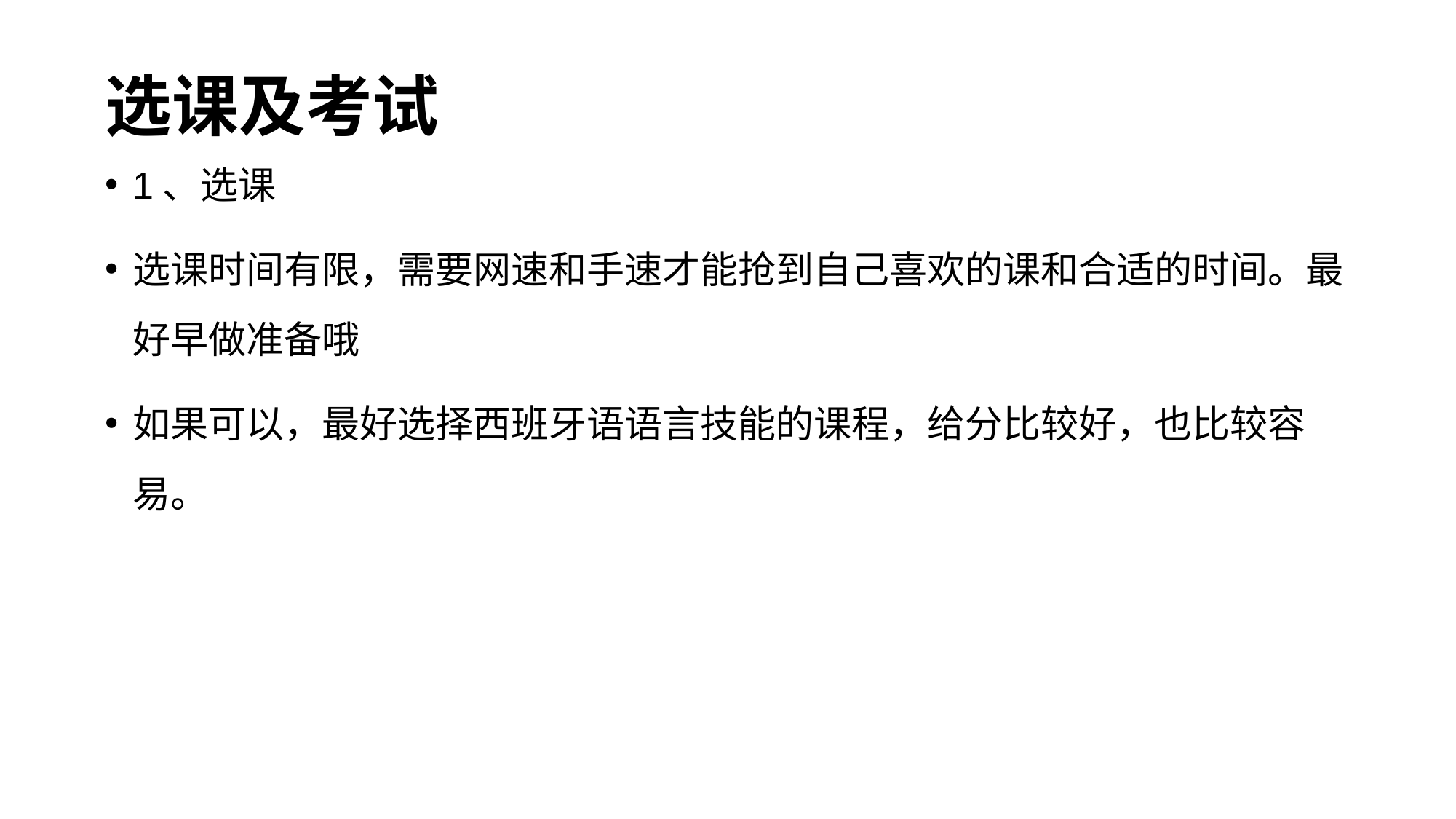

# 选课及考试
1、选课
选课时间有限，需要网速和手速才能抢到自己喜欢的课和合适的时间。最好早做准备哦
如果可以，最好选择西班牙语语言技能的课程，给分比较好，也比较容易。